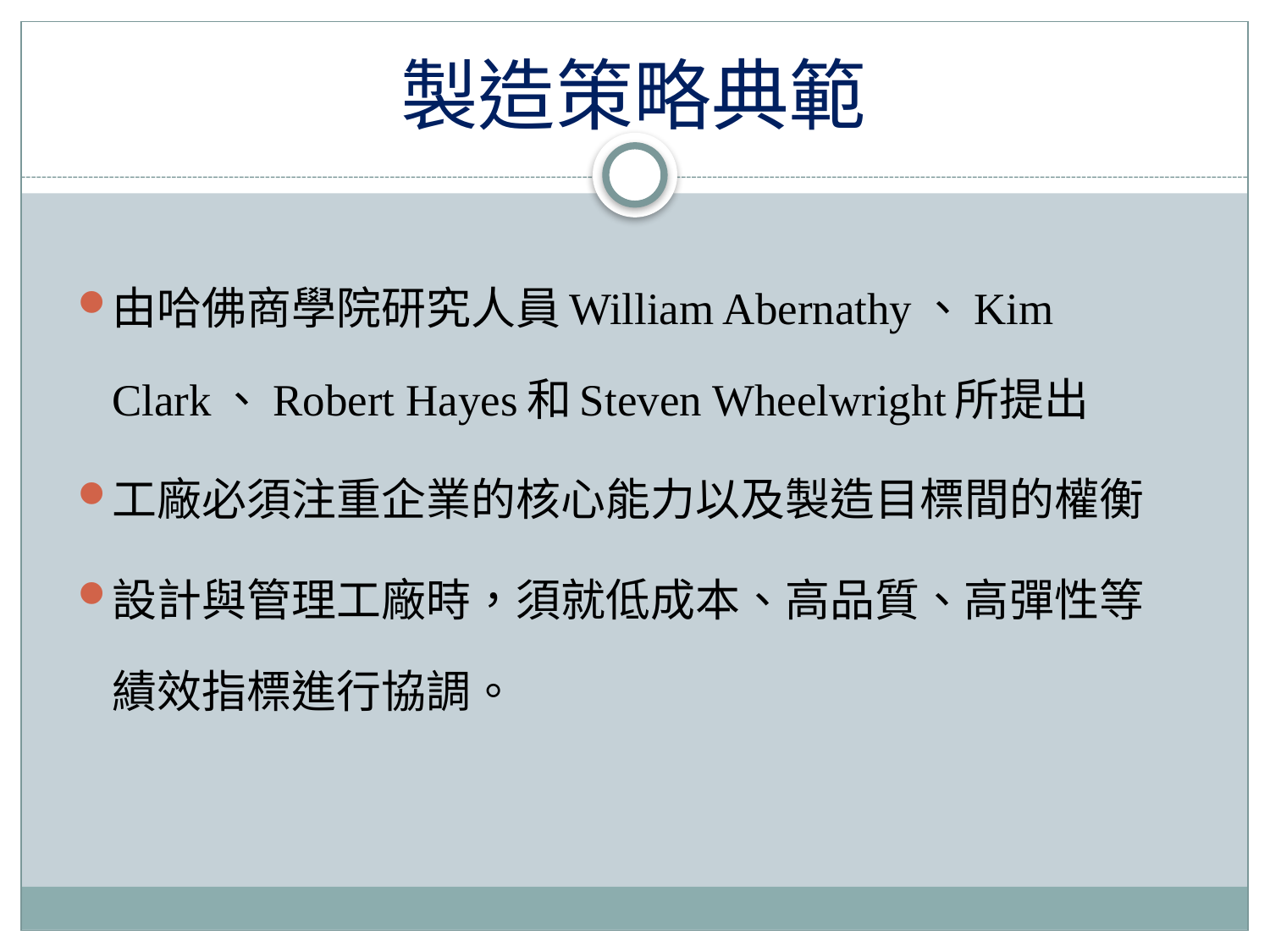

# 製造策略典範
由哈佛商學院研究人員William Abernathy、Kim Clark、Robert Hayes和Steven Wheelwright所提出
工廠必須注重企業的核心能力以及製造目標間的權衡
設計與管理工廠時，須就低成本、高品質、高彈性等績效指標進行協調。